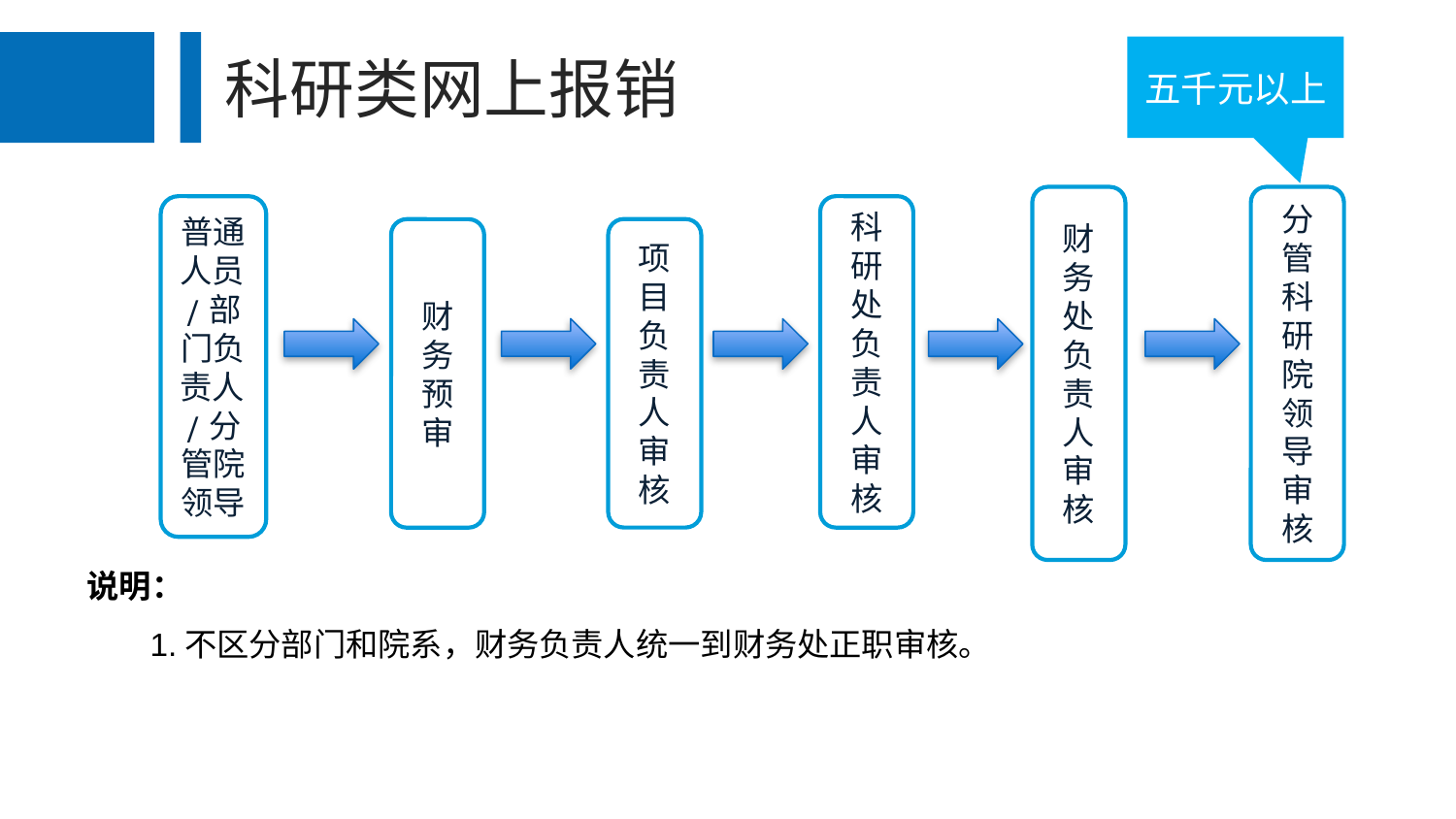

五千元以上
科研类网上报销
财务处负责人审核
分管科研院领导审核
普通人员/部门负责人/分管院领导
科研处负责人审核
项目负责人审核
财务预审

说明：
       1.不区分部门和院系，财务负责人统一到财务处正职审核。